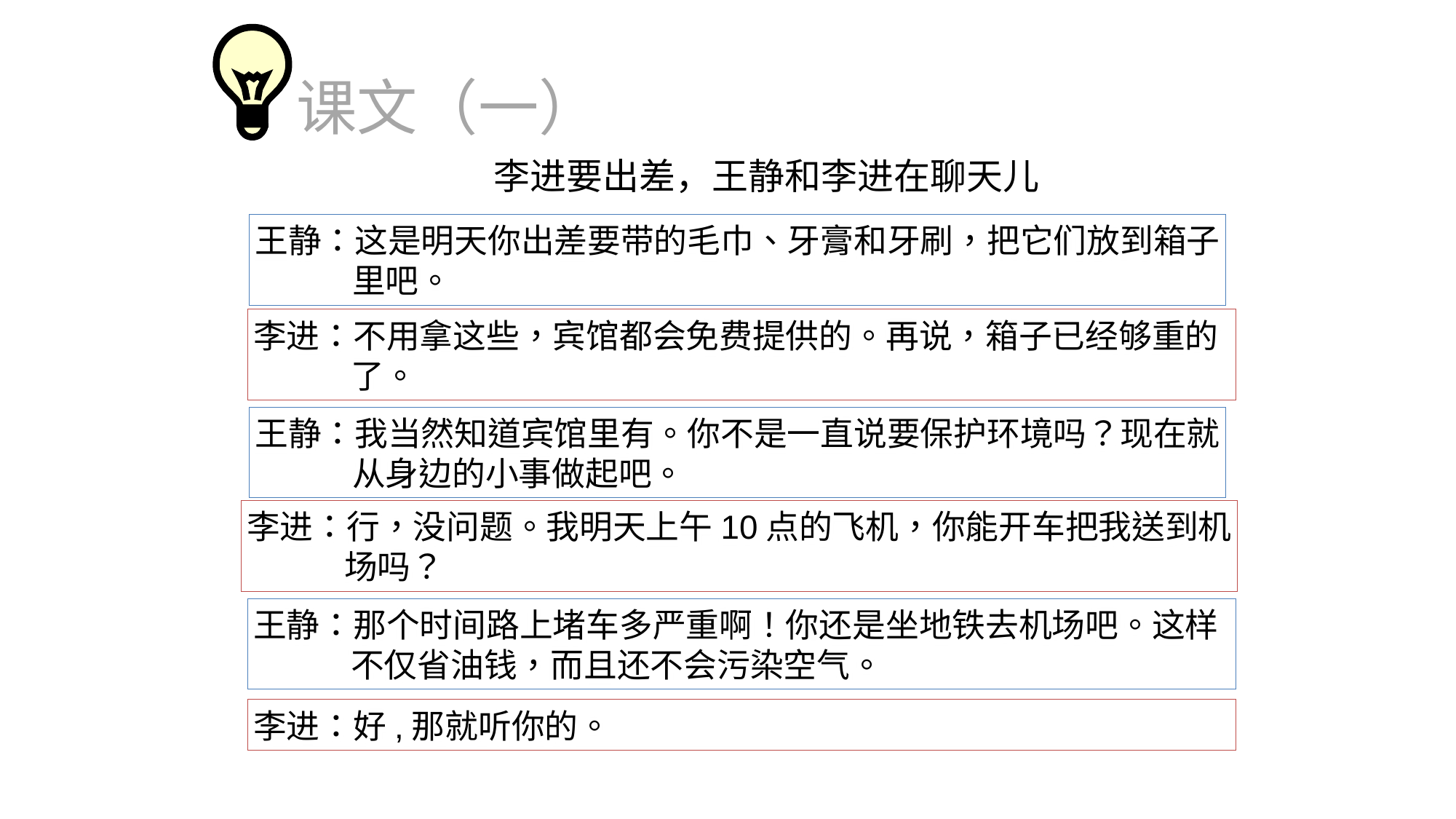

课文（一）
李进要出差，王静和李进在聊天儿
王静：这是明天你出差要带的毛巾、牙膏和牙刷，把它们放到箱子
            里吧。
李进：不用拿这些，宾馆都会免费提供的。再说，箱子已经够重的
            了。
王静：我当然知道宾馆里有。你不是一直说要保护环境吗？现在就
            从身边的小事做起吧。
李进：行，没问题。我明天上午10点的飞机，你能开车把我送到机
            场吗？
王静：那个时间路上堵车多严重啊！你还是坐地铁去机场吧。这样
            不仅省油钱，而且还不会污染空气。
李进：好,那就听你的。